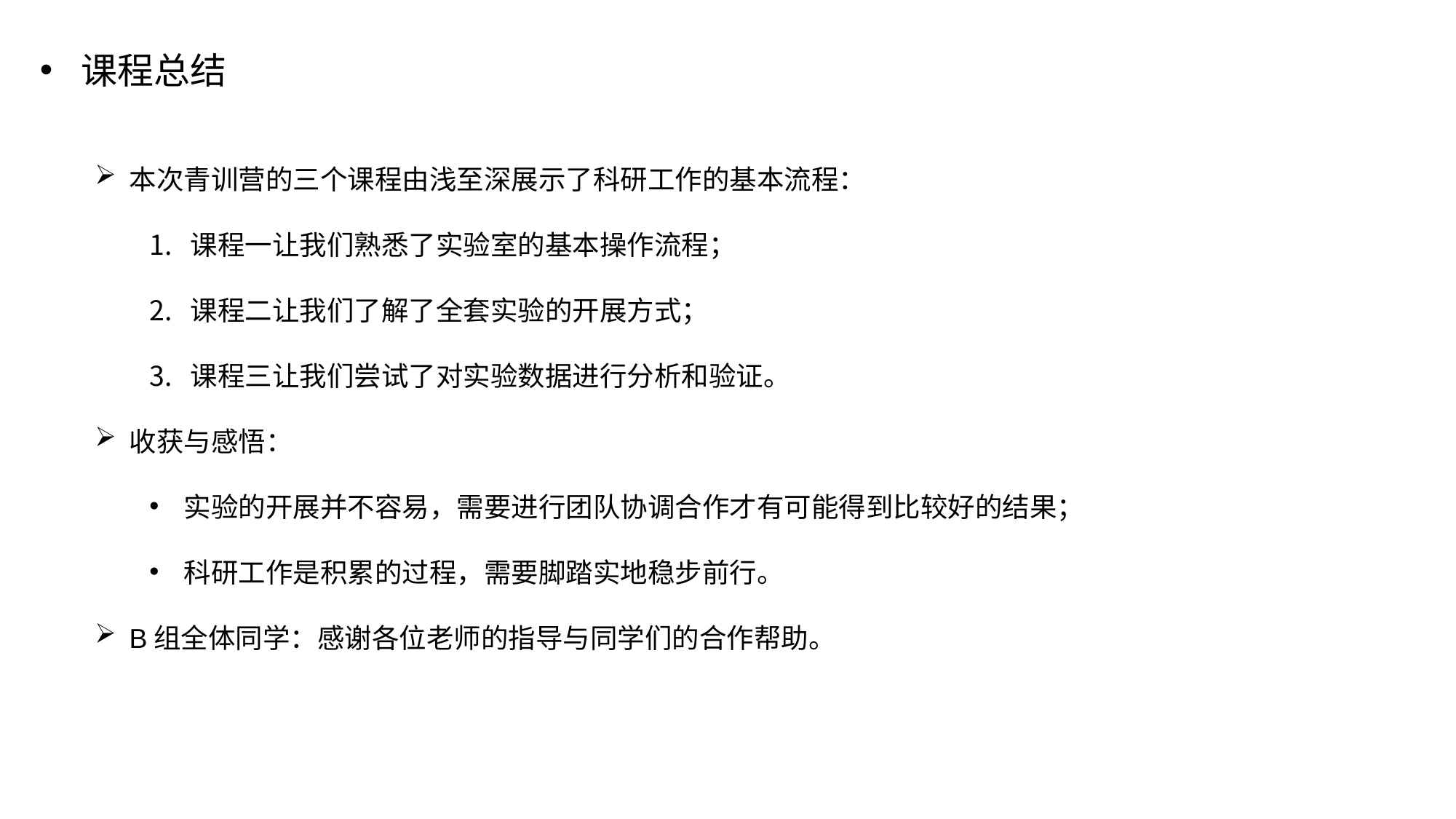

课程总结
本次青训营的三个课程由浅至深展示了科研工作的基本流程：
课程一让我们熟悉了实验室的基本操作流程；
课程二让我们了解了全套实验的开展方式；
课程三让我们尝试了对实验数据进行分析和验证。
收获与感悟：
实验的开展并不容易，需要进行团队协调合作才有可能得到比较好的结果；
科研工作是积累的过程，需要脚踏实地稳步前行。
B组全体同学：感谢各位老师的指导与同学们的合作帮助。